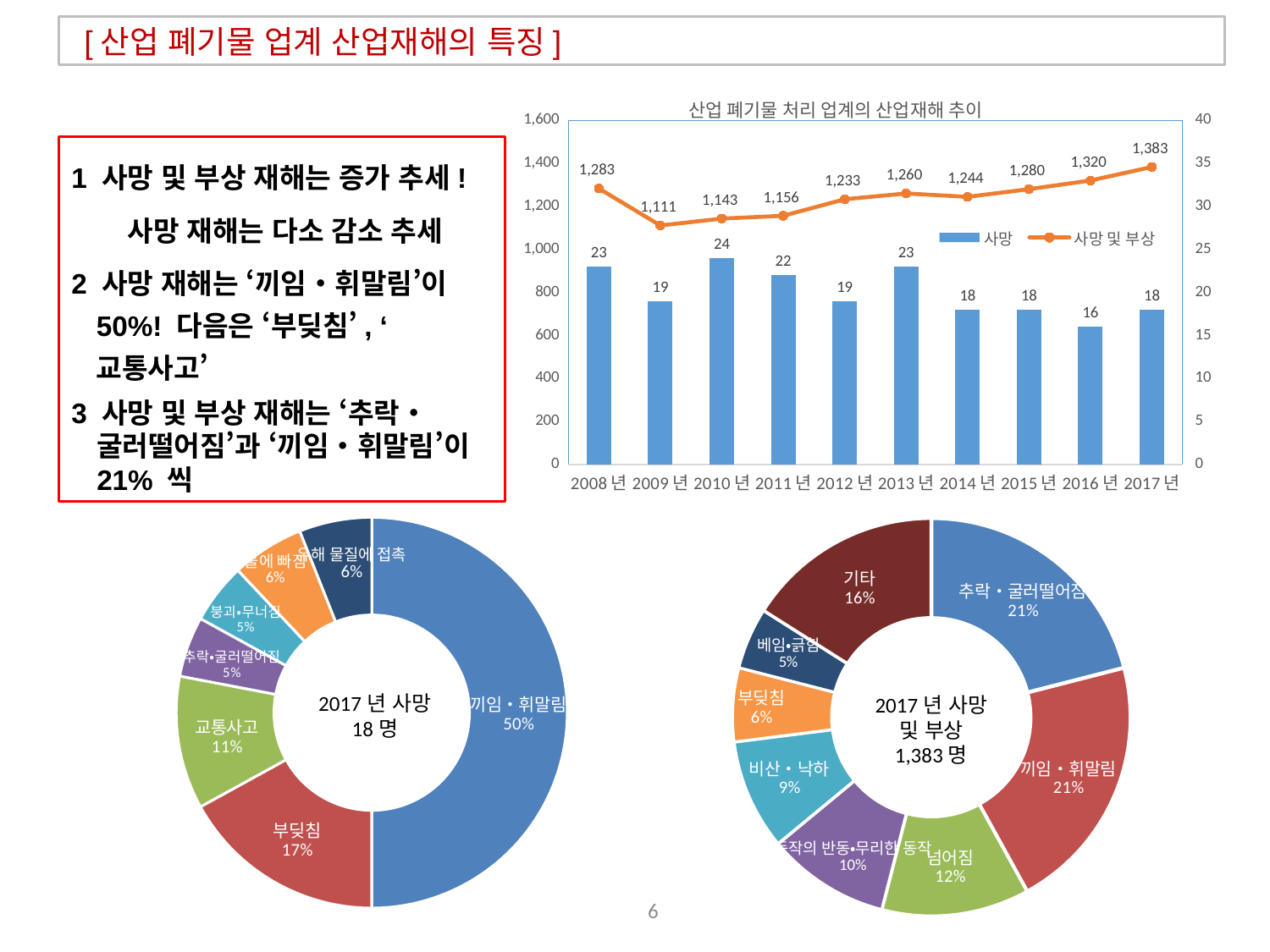

[산업 폐기물 업계 산업재해의 특징]

### Chart: 산업 폐기물 처리 업계의 산업재해 추이

| Category | 사망 | 사망 및 부상 |
|---|---|---|
| 2008년 | 23.0 | 1283.0 |
| 2009년 | 19.0 | 1111.0 |
| 2010년 | 24.0 | 1143.0 |
| 2011년 | 22.0 | 1156.0 |
| 2012년 | 19.0 | 1233.0 |
| 2013년 | 23.0 | 1260.0 |
| 2014년 | 18.0 | 1244.0 |
| 2015년 | 18.0 | 1280.0 |
| 2016년 | 16.0 | 1320.0 |
| 2017년 | 18.0 | 1383.0 |
1 사망 및 부상 재해는 증가 추세!
　　사망 재해는 다소 감소 추세
2 사망 재해는 ‘끼임・휘말림’이 50%! 다음은 ‘부딪침’, ‘교통사고’
3 사망 및 부상 재해는 ‘추락・굴러떨어짐’과 ‘끼임・휘말림’이 21% 씩

### Chart

| Category |  |
|---|---|
| 끼임・휘말림 | 50.0 |
| 부딪침 | 17.0 |
| 교통사고 | 11.0 |
| 추락・굴러떨어짐 | 5.0 |
| 붕괴・무너짐 | 5.0 |
| 물에 빠짐 | 6.0 |
| 유해 물질에 접촉 | 6.0 |
2017년 사망
18명

### Chart

| Category |  |
|---|---|
| 추락・굴러떨어짐 | 21.0 |
| 끼임・휘말림 | 21.0 |
| 넘어짐 | 12.0 |
| 동작의 반동・무리한 동작 | 10.0 |
| 비산・낙하 | 9.0 |
| 부딪침 | 6.0 |
| 베임・긁힘 | 5.0 |
| 기타 | 16.0 |
2017년 사망 및 부상
1,383명
6